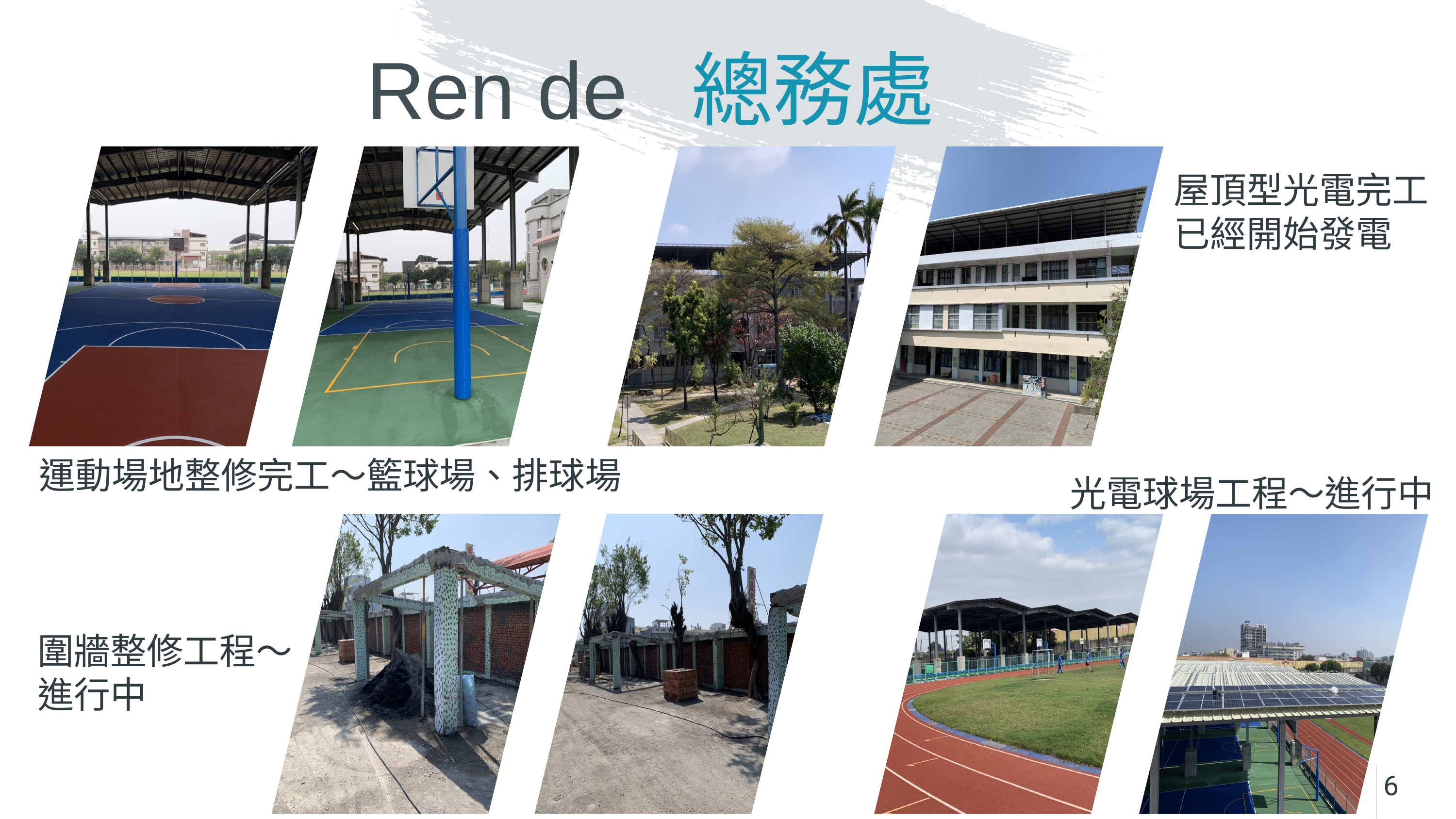

Ren de  總務處

屋頂型光電完工
已經開始發電
運動場地整修完工～籃球場、排球場
光電球場工程～進行中

圍牆整修工程～
進行中
6